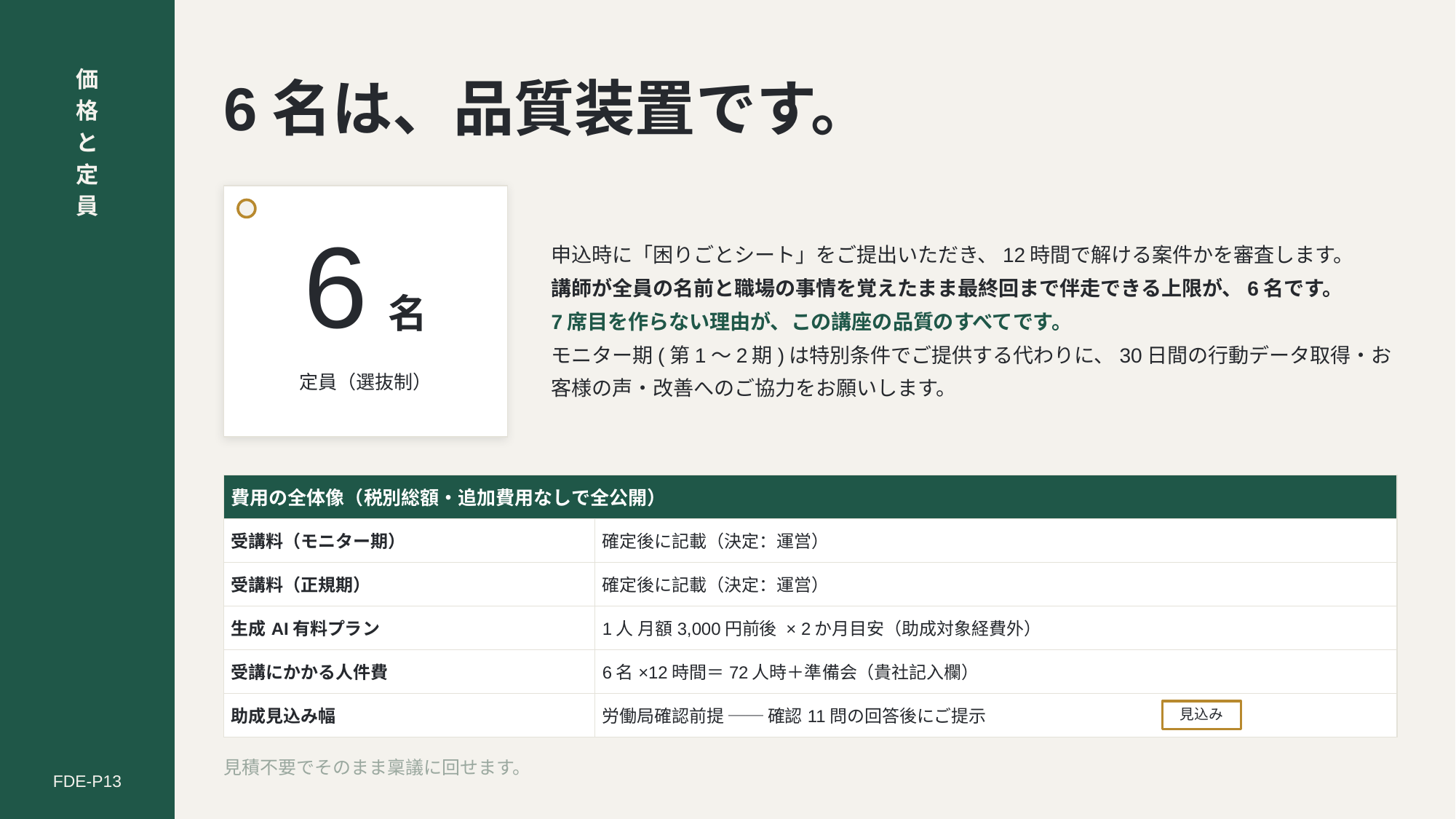

価
格
と
定
員
6名は、品質装置です。
申込時に「困りごとシート」をご提出いただき、12時間で解ける案件かを審査します。
講師が全員の名前と職場の事情を覚えたまま最終回まで伴走できる上限が、6名です。
7席目を作らない理由が、この講座の品質のすべてです。
モニター期(第1〜2期)は特別条件でご提供する代わりに、30日間の行動データ取得・お客様の声・改善へのご協力をお願いします。

6 名
定員（選抜制）
| 費用の全体像（税別総額・追加費用なしで全公開） |  |
| --- | --- |
| 受講料（モニター期） | 確定後に記載（決定：運営） |
| 受講料（正規期） | 確定後に記載（決定：運営） |
| 生成AI有料プラン | 1人 月額3,000円前後 × 2か月目安（助成対象経費外） |
| 受講にかかる人件費 | 6名×12時間＝72人時＋準備会（貴社記入欄） |
| 助成見込み幅 | 労働局確認前提 ── 確認11問の回答後にご提示 |
見込み

見積不要でそのまま稟議に回せます。
FDE-P13